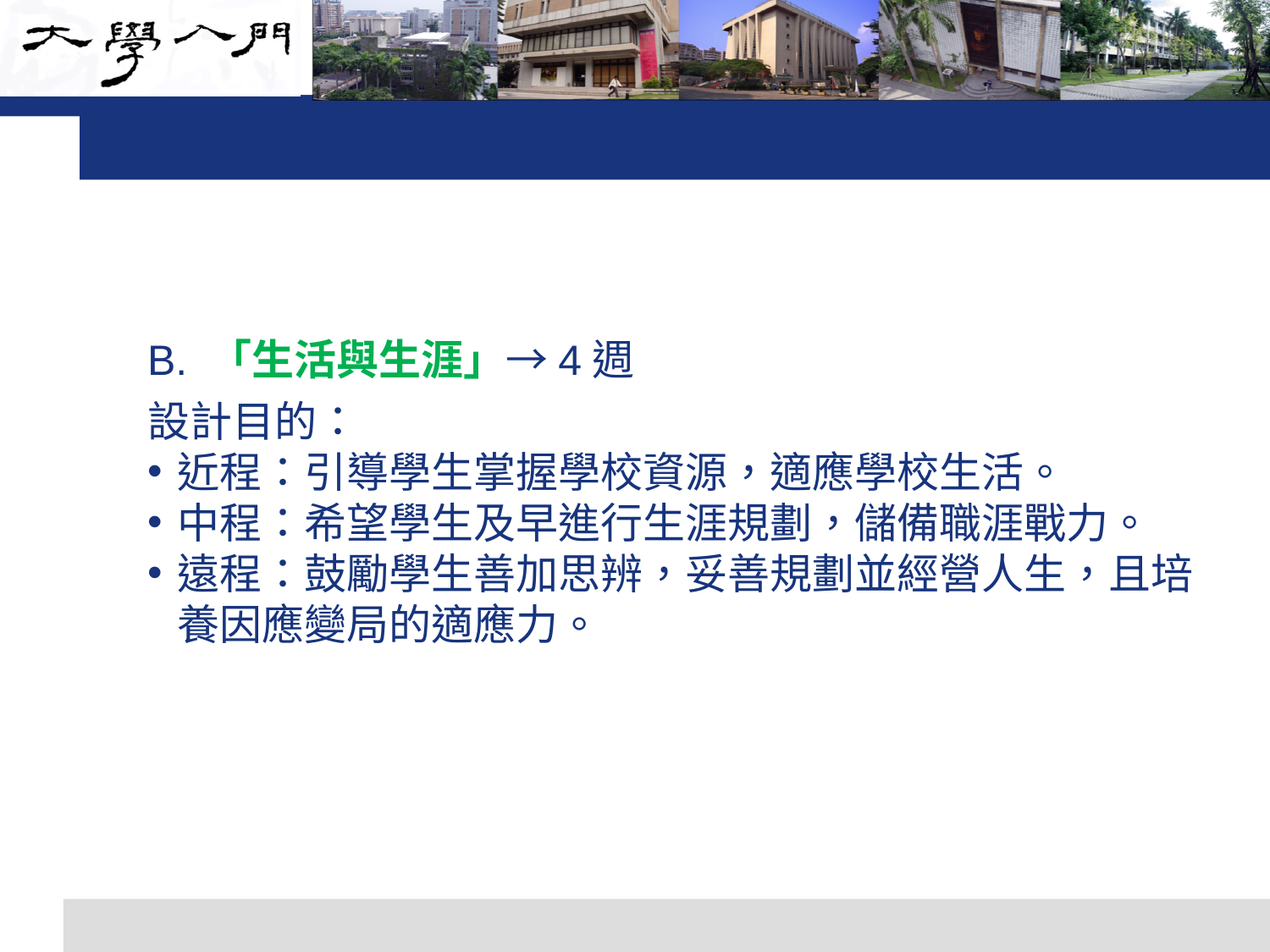

#

B. 「生活與生涯」→4週
設計目的：
近程：引導學生掌握學校資源，適應學校生活。
中程：希望學生及早進行生涯規劃，儲備職涯戰力。
遠程：鼓勵學生善加思辨，妥善規劃並經營人生，且培養因應變局的適應力。